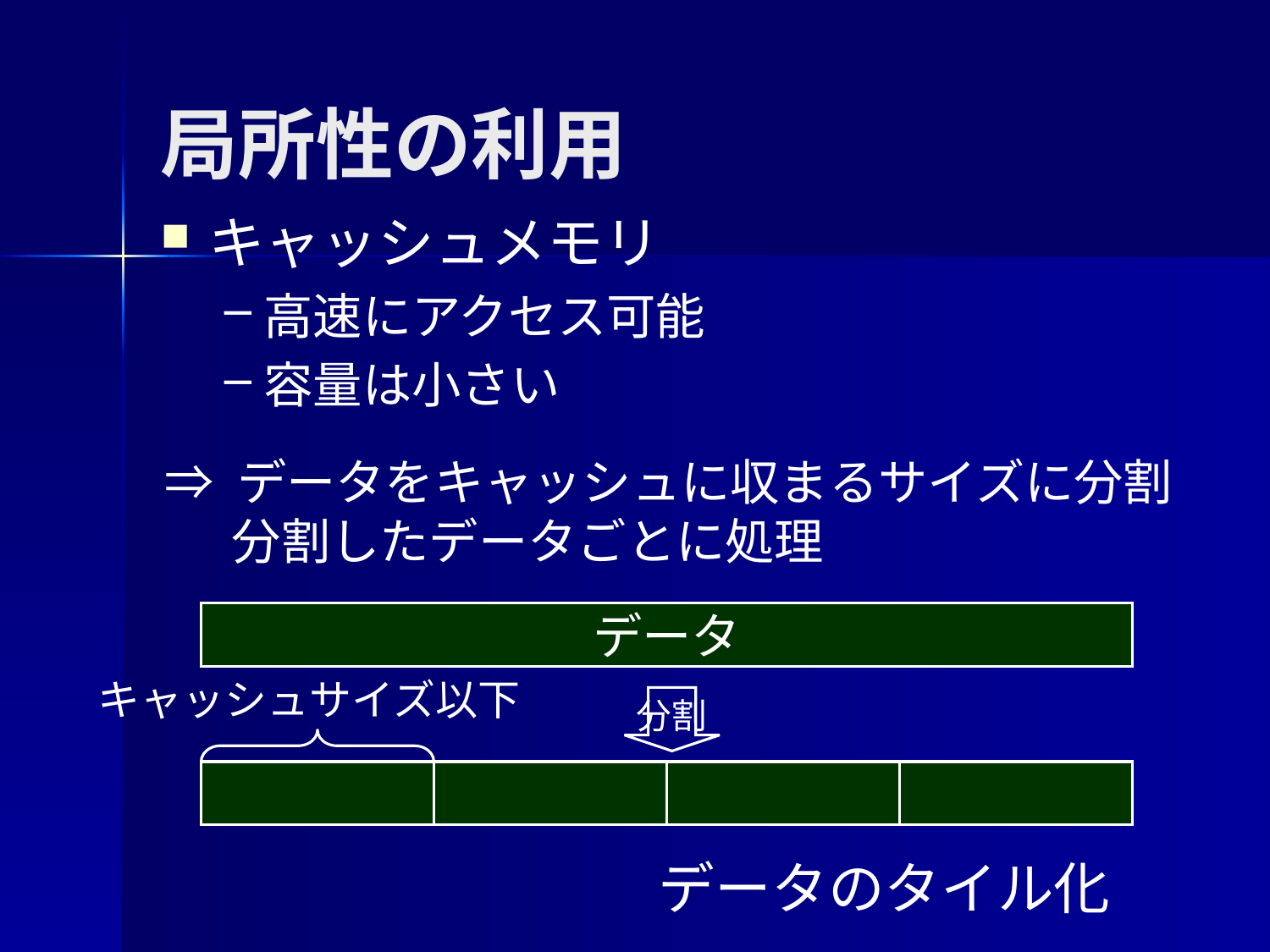

局所性の利用
キャッシュメモリ
高速にアクセス可能
容量は小さい
⇒ データをキャッシュに収まるサイズに分割
     分割したデータごとに処理
データ

キャッシュサイズ以下
分割

データのタイル化